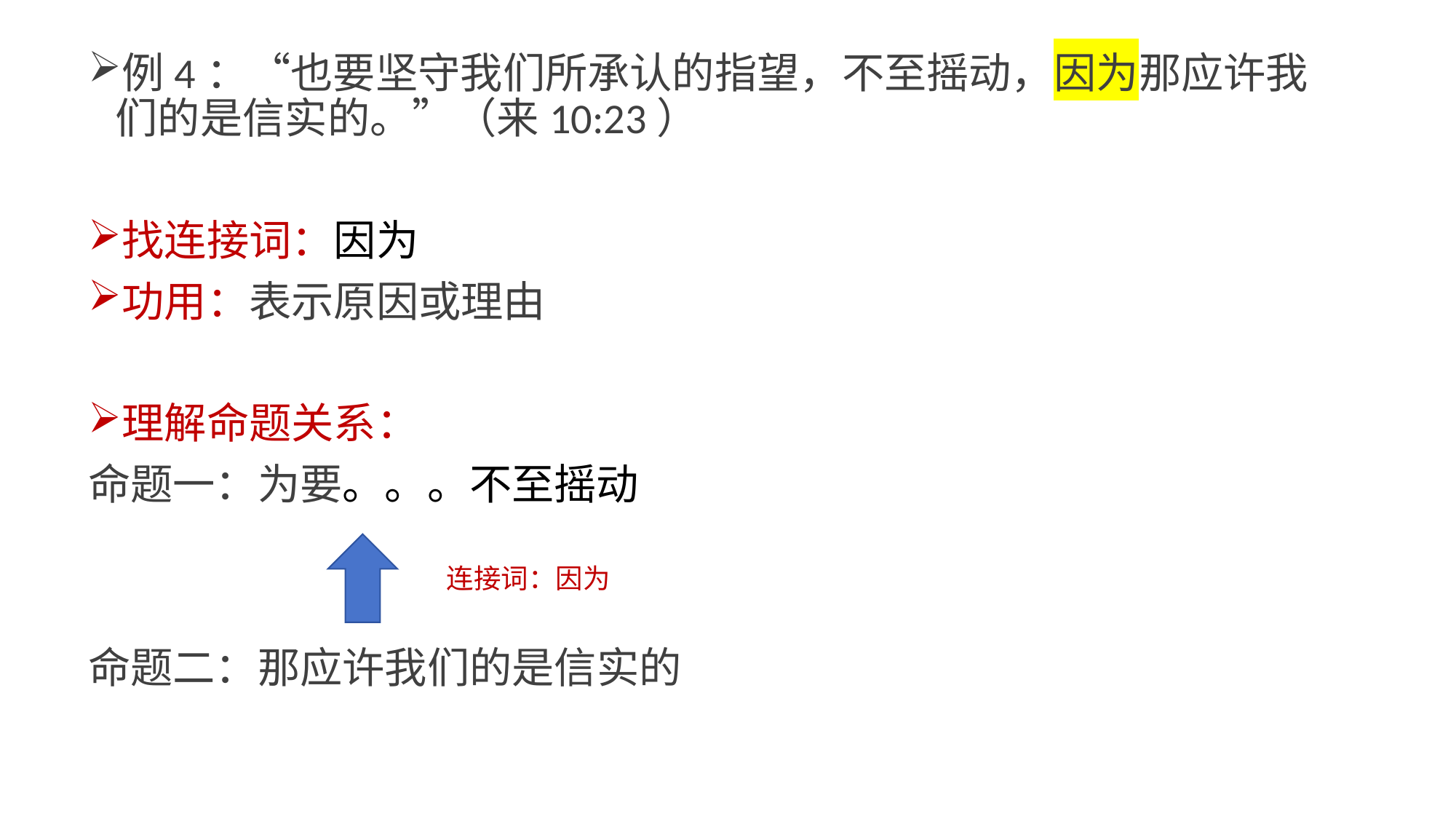

例4：“也要坚守我们所承认的指望，不至摇动，因为那应许我们的是信实的。”（来10:23）

找连接词：因为
功用：表示原因或理由

理解命题关系：
命题一：为要。。。不至摇动

命题二：那应许我们的是信实的

连接词：因为